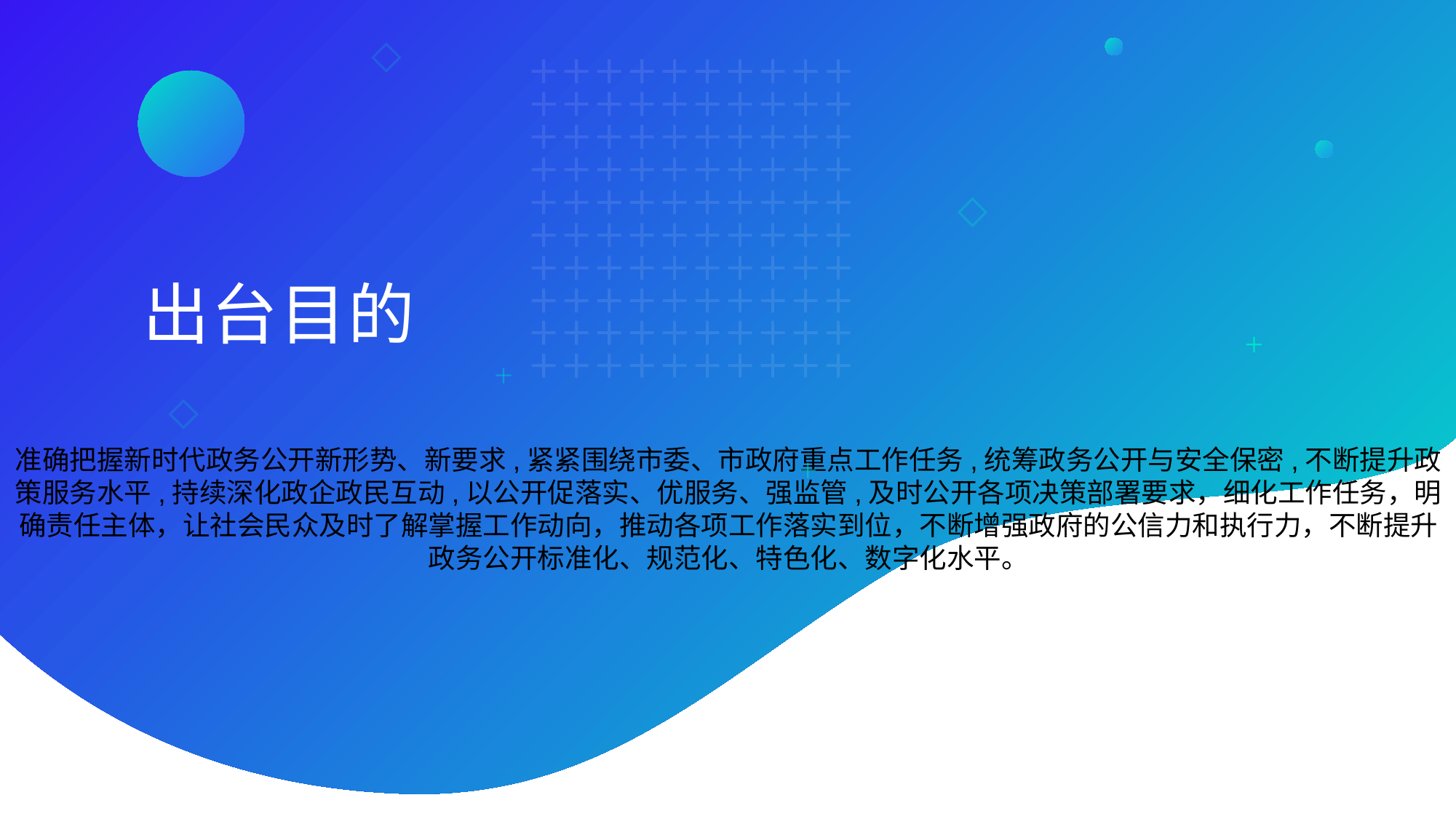

准确把握新时代政务公开新形势、新要求,紧紧围绕市委、市政府重点工作任务,统筹政务公开与安全保密,不断提升政策服务水平,持续深化政企政民互动,以公开促落实、优服务、强监管,及时公开各项决策部署要求，细化工作任务，明确责任主体，让社会民众及时了解掌握工作动向，推动各项工作落实到位，不断增强政府的公信力和执行力，不断提升政务公开标准化、规范化、特色化、数字化水平。

出台目的